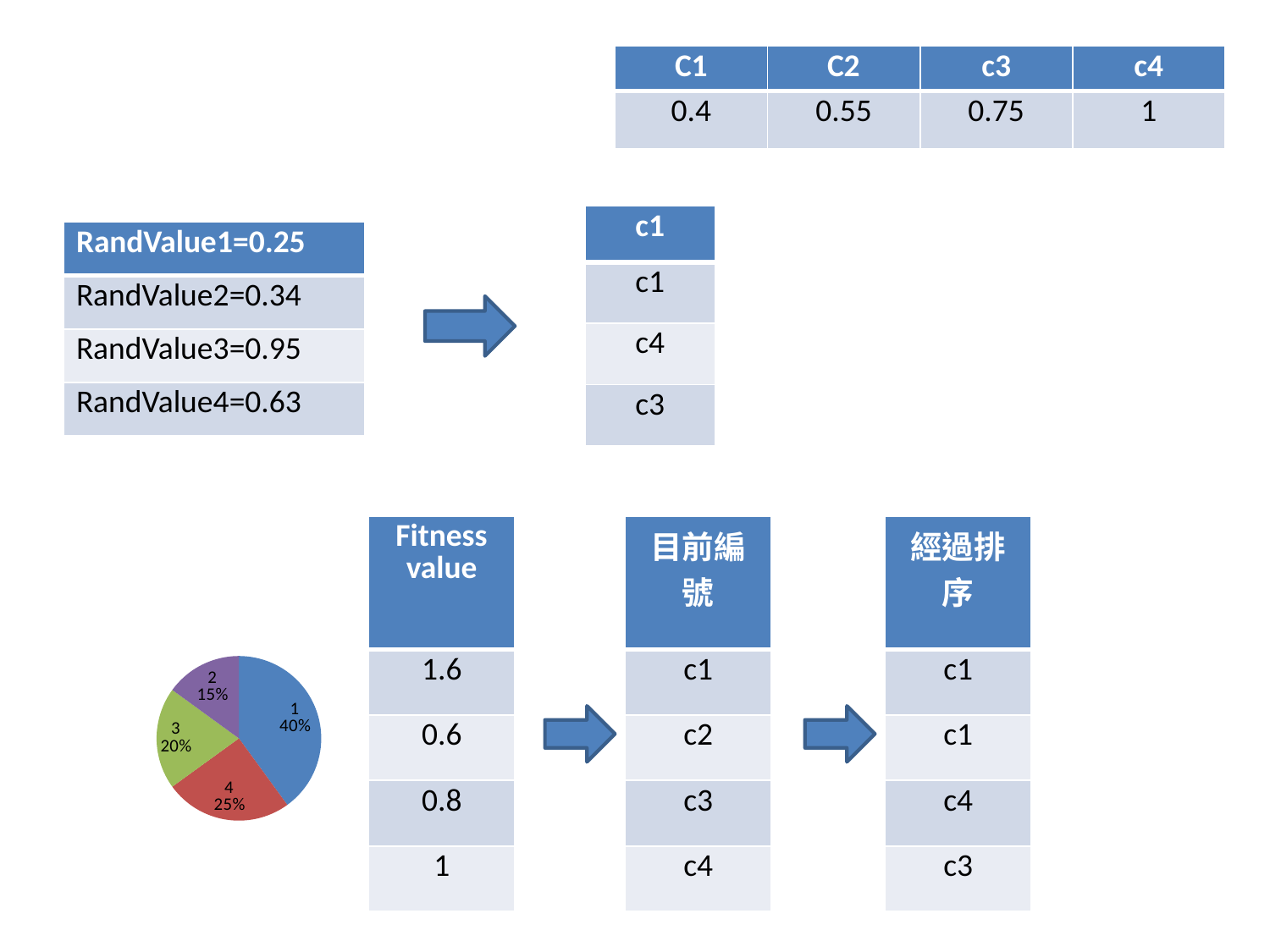

#
| C1 | C2 | c3 | c4 |
| --- | --- | --- | --- |
| 0.4 | 0.55 | 0.75 | 1 |
| c1 |
| --- |
| c1 |
| c4 |
| c3 |
| RandValue1=0.25 |
| --- |
| RandValue2=0.34 |
| RandValue3=0.95 |
| RandValue4=0.63 |

| Fitness value |
| --- |
| 1.6 |
| 0.6 |
| 0.8 |
| 1 |
| 目前編號 |
| --- |
| c1 |
| c2 |
| c3 |
| c4 |
| 經過排序 |
| --- |
| c1 |
| c1 |
| c4 |
| c3 |

### Chart

| Category |  |
|---|---|